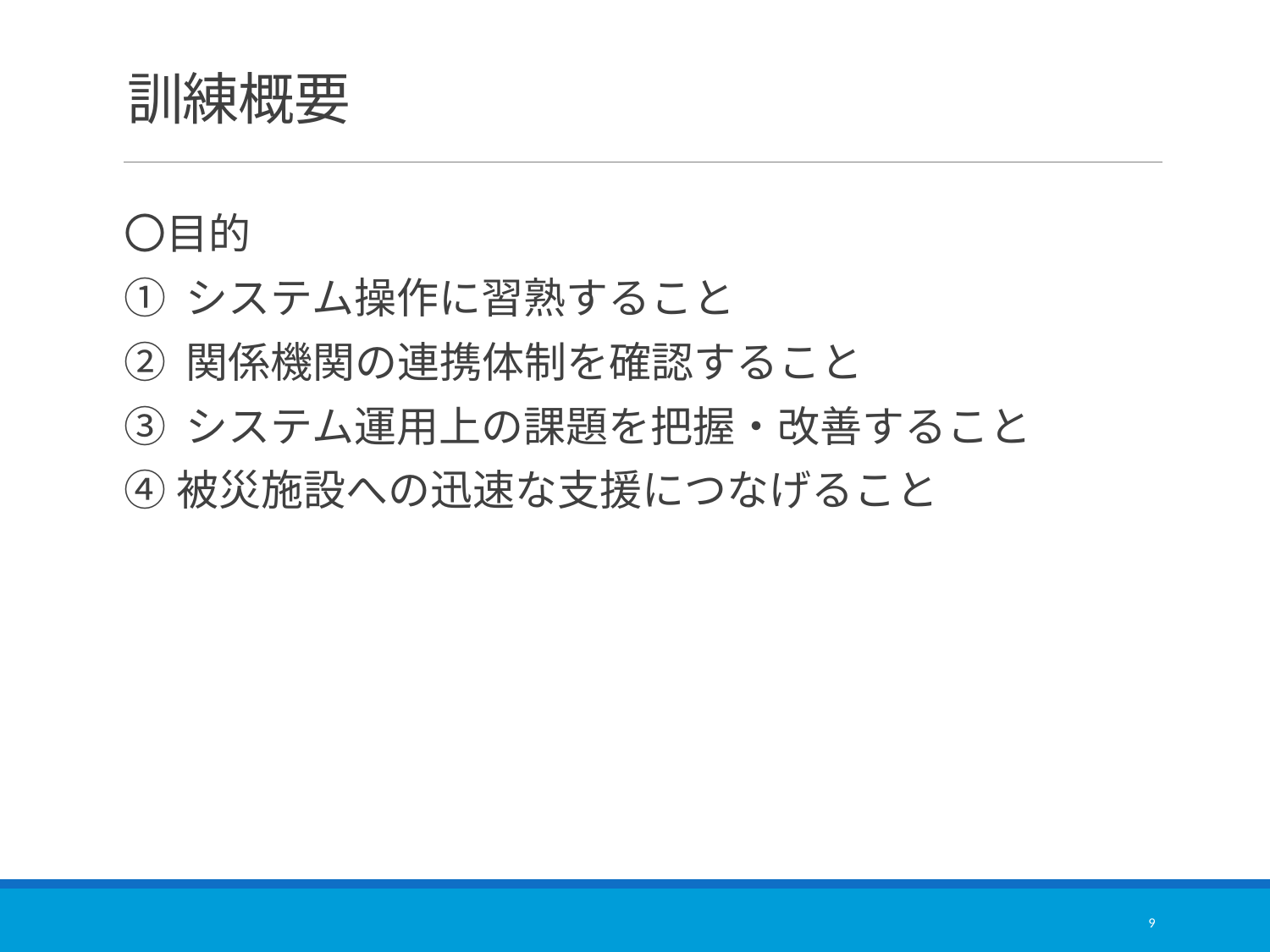

# 訓練概要
〇目的
① システム操作に習熟すること
② 関係機関の連携体制を確認すること
③ システム運用上の課題を把握・改善すること
④被災施設への迅速な支援につなげること
9